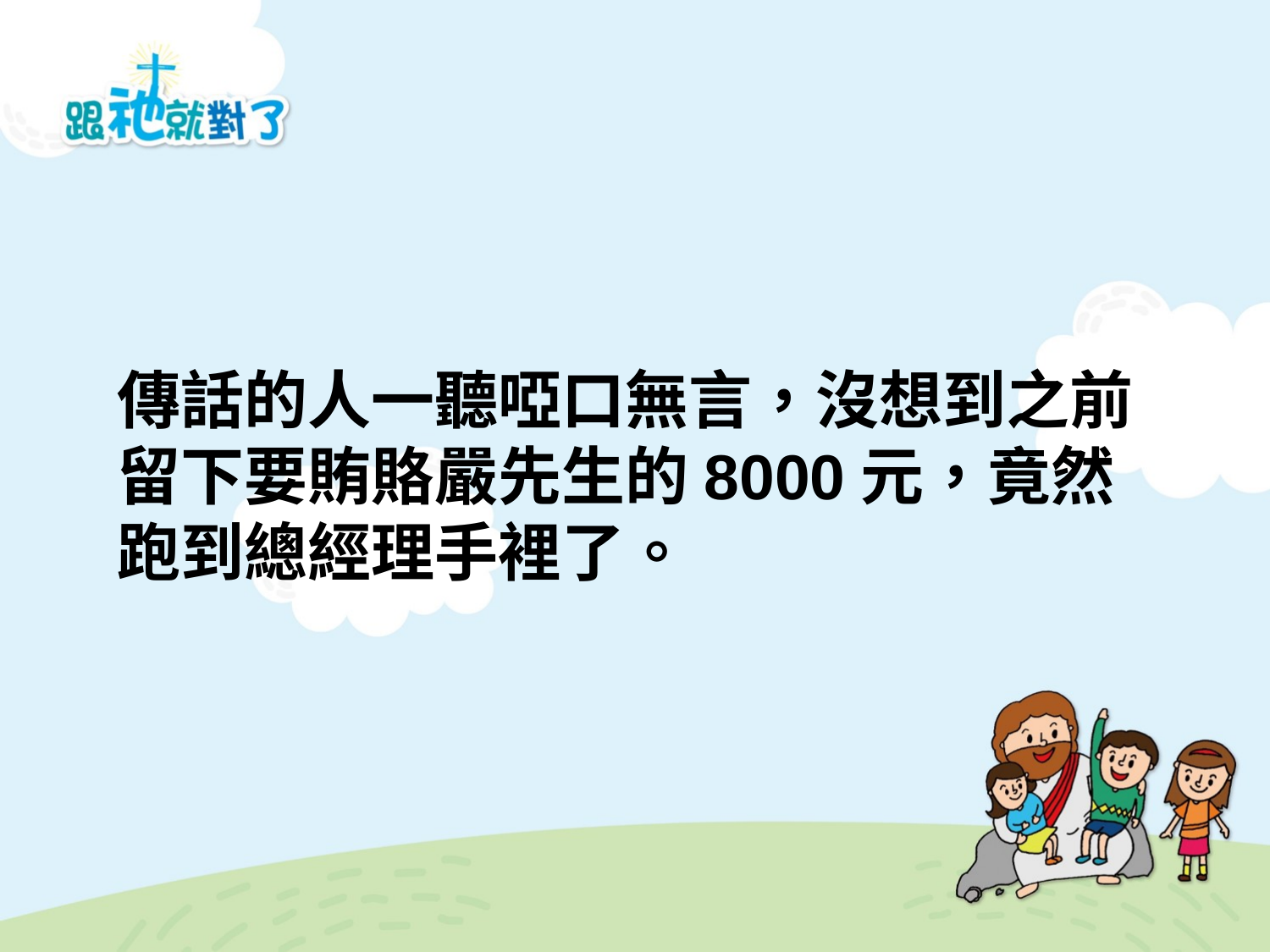

傳話的人一聽啞口無言，沒想到之前留下要賄賂嚴先生的8000元，竟然跑到總經理手裡了。